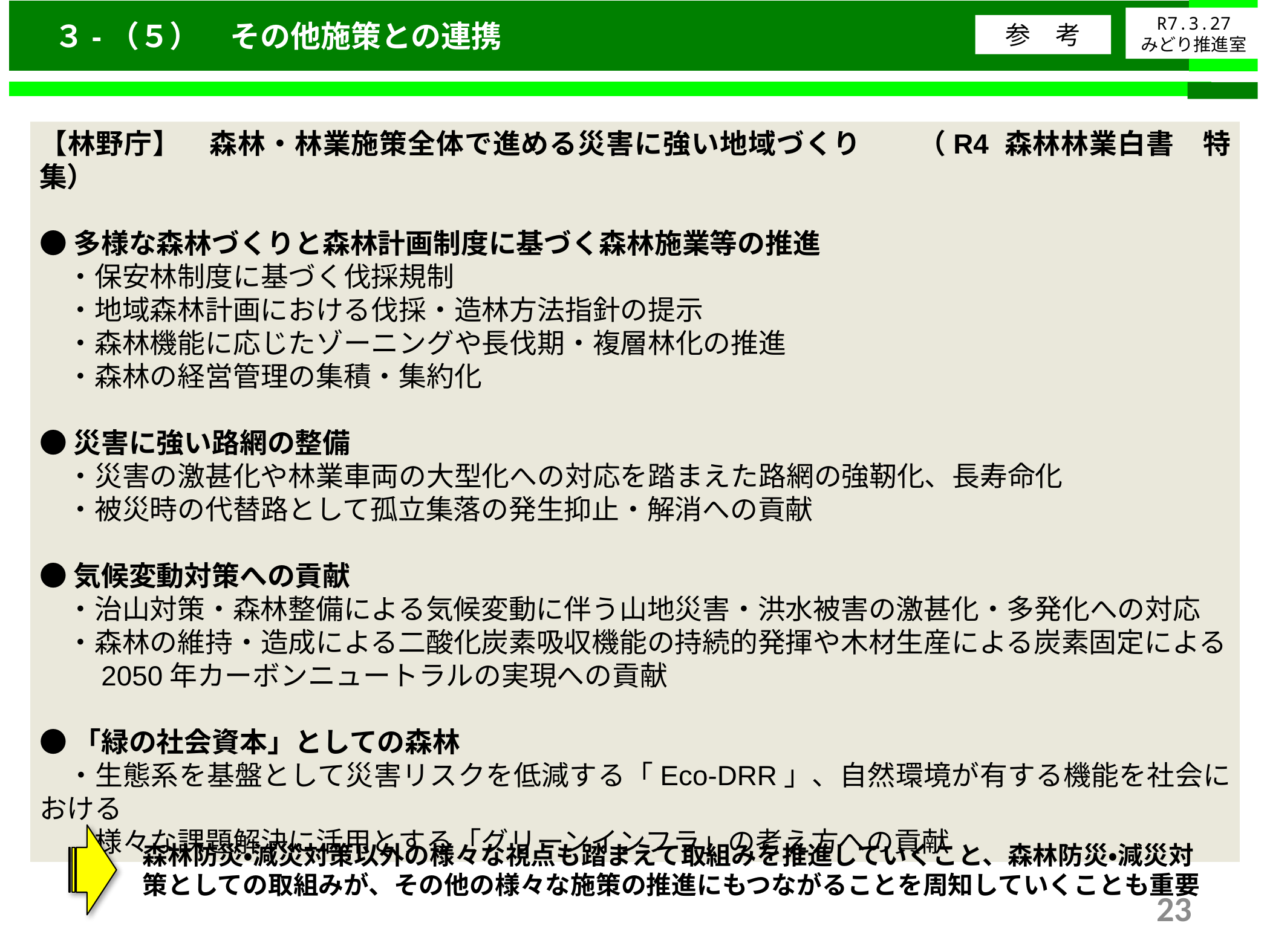

３-（５）　その他施策との連携

R7.3.27
みどり推進室
事前③
参　考
【林野庁】　森林・林業施策全体で進める災害に強い地域づくり　　（R4 森林林業白書　特集）

●多様な森林づくりと森林計画制度に基づく森林施業等の推進
　・保安林制度に基づく伐採規制
　・地域森林計画における伐採・造林方法指針の提示
　・森林機能に応じたゾーニングや長伐期・複層林化の推進
　・森林の経営管理の集積・集約化

●災害に強い路網の整備
　・災害の激甚化や林業車両の大型化への対応を踏まえた路網の強靭化、長寿命化
　・被災時の代替路として孤立集落の発生抑止・解消への貢献

●気候変動対策への貢献
　・治山対策・森林整備による気候変動に伴う山地災害・洪水被害の激甚化・多発化への対応
　・森林の維持・造成による二酸化炭素吸収機能の持続的発揮や木材生産による炭素固定による
　　2050年カーボンニュートラルの実現への貢献

●「緑の社会資本」としての森林
　・生態系を基盤として災害リスクを低減する「Eco-DRR」、自然環境が有する機能を社会における
　　様々な課題解決に活用とする「グリーンインフラ」の考え方への貢献

森林防災・減災対策以外の様々な視点も踏まえて取組みを推進していくこと、森林防災・減災対策としての取組みが、その他の様々な施策の推進にもつながることを周知していくことも重要
23